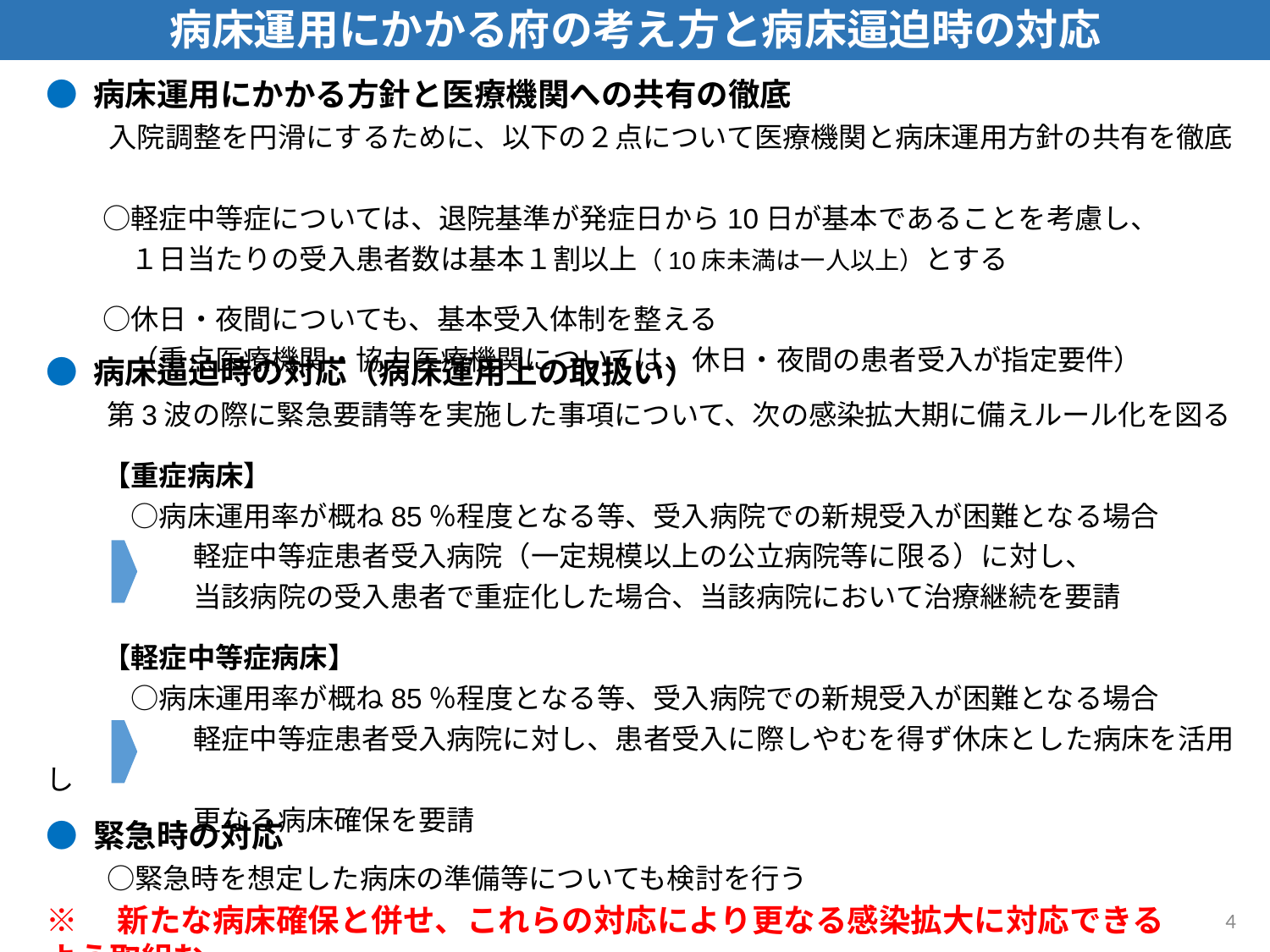

病床運用にかかる府の考え方と病床逼迫時の対応
● 病床運用にかかる方針と医療機関への共有の徹底
　　 入院調整を円滑にするために、以下の２点について医療機関と病床運用方針の共有を徹底
　　○軽症中等症については、退院基準が発症日から10日が基本であることを考慮し、
　　　１日当たりの受入患者数は基本１割以上（10床未満は一人以上）とする

　　○休日・夜間についても、基本受入体制を整える
　　　（重点医療機関・協力医療機関については、休日・夜間の患者受入が指定要件）
● 病床逼迫時の対応（病床運用上の取扱い）
    　第3波の際に緊急要請等を実施した事項について、次の感染拡大期に備えルール化を図る

　　【重症病床】
　　　○病床運用率が概ね85％程度となる等、受入病院での新規受入が困難となる場合
　　 　　　軽症中等症患者受入病院（一定規模以上の公立病院等に限る）に対し、
　　 　　　当該病院の受入患者で重症化した場合、当該病院において治療継続を要請

　　【軽症中等症病床】
　　　○病床運用率が概ね85％程度となる等、受入病院での新規受入が困難となる場合
　　　　 　軽症中等症患者受入病院に対し、患者受入に際しやむを得ず休床とした病床を活用し
　　　　 　更なる病床確保を要請

● 緊急時の対応
    　○緊急時を想定した病床の準備等についても検討を行う
※　新たな病床確保と併せ、これらの対応により更なる感染拡大に対応できるよう取組む
4